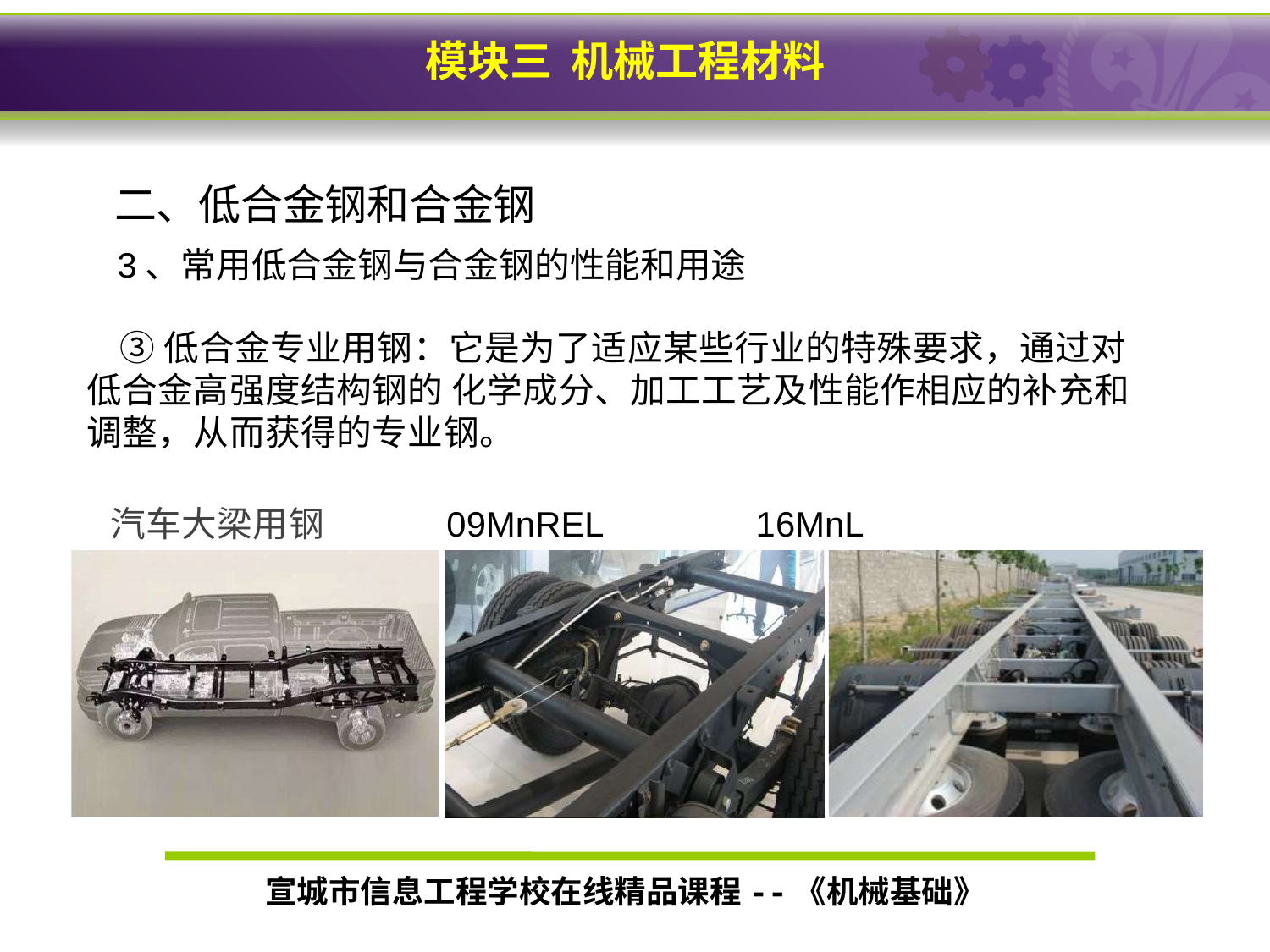

# 二、低合金钢和合金钢
3、常用低合金钢与合金钢的性能和用途
    ③低合金专业用钢：它是为了适应某些行业的特殊要求，通过对低合金高强度结构钢的 化学成分、加工工艺及性能作相应的补充和调整，从而获得的专业钢。
汽车大梁用钢	         09MnREL	              16MnL